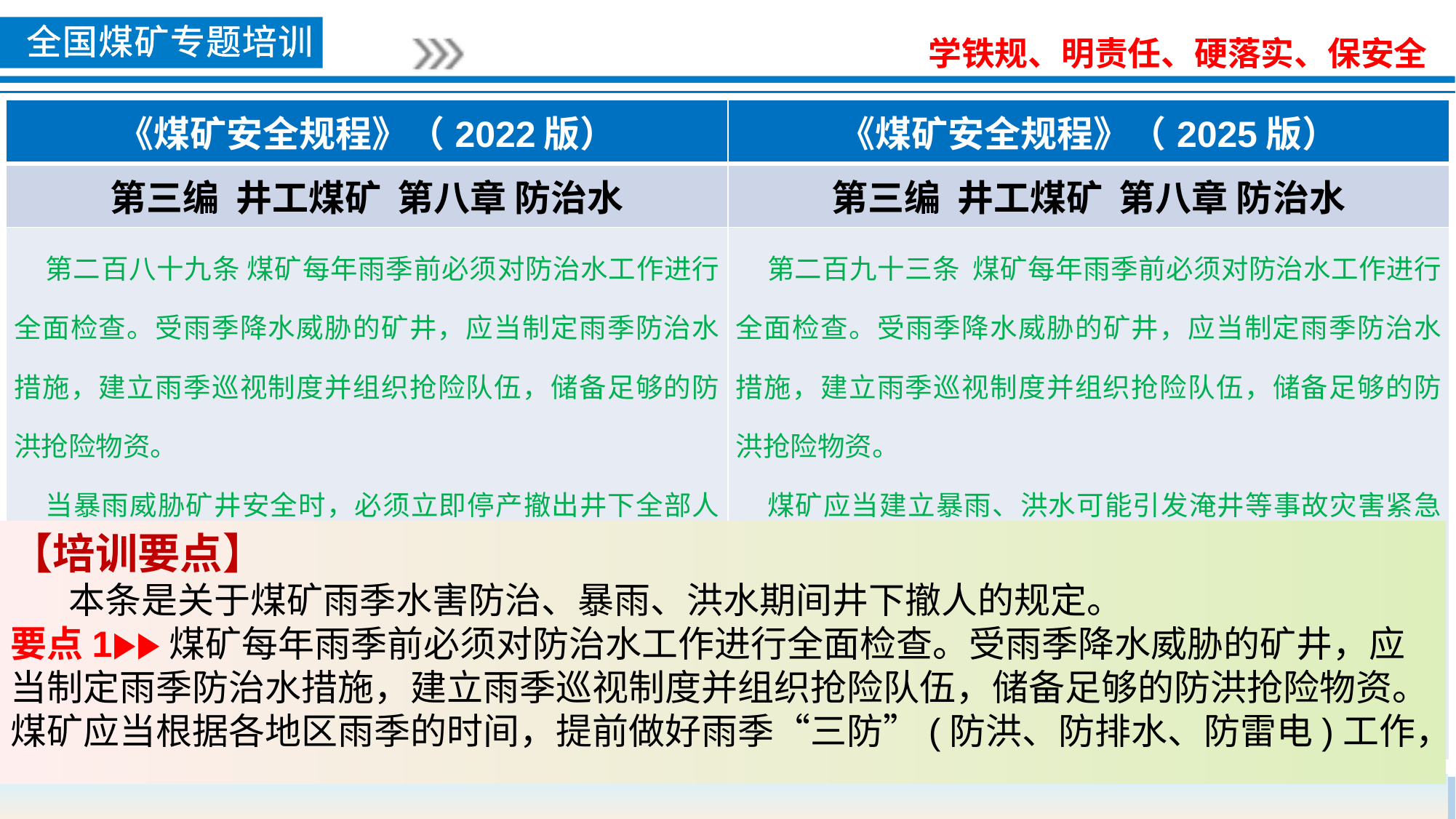

| 《煤矿安全规程》（2022版） | 《煤矿安全规程》（2025版） |
| --- | --- |
| 第三编 井工煤矿 第八章 防治水 | 第三编 井工煤矿 第八章 防治水 |
| 第二百八十九条 煤矿每年雨季前必须对防治水工作进行全面检查。受雨季降水威胁的矿井，应当制定雨季防治水措施，建立雨季巡视制度并组织抢险队伍，储备足够的防洪抢险物资。 当暴雨威胁矿井安全时，必须立即停产撤出井下全部人员，只有在确认暴雨洪水隐患消除后方可恢复生产。 | 第二百九十三条 煤矿每年雨季前必须对防治水工作进行全面检查。受雨季降水威胁的矿井，应当制定雨季防治水措施，建立雨季巡视制度并组织抢险队伍，储备足够的防洪抢险物资。 煤矿应当建立暴雨、洪水可能引发淹井等事故灾害紧急情况下及时撤出井下人员的制度，明确启动标准、指挥部门、联络人员、撤人程序和撤退路线等，当暴雨、洪水威胁矿井安全时，必须立即停产撤出井下全部人员，只有在确认暴雨、洪水隐患消除后方可恢复生产 |
【培训要点】
      本条是关于煤矿雨季水害防治、暴雨、洪水期间井下撤人的规定。
要点1▶▶煤矿每年雨季前必须对防治水工作进行全面检查。受雨季降水威胁的矿井，应当制定雨季防治水措施，建立雨季巡视制度并组织抢险队伍，储备足够的防洪抢险物资。
煤矿应当根据各地区雨季的时间，提前做好雨季“三防”(防洪、防排水、防雷电)工作，